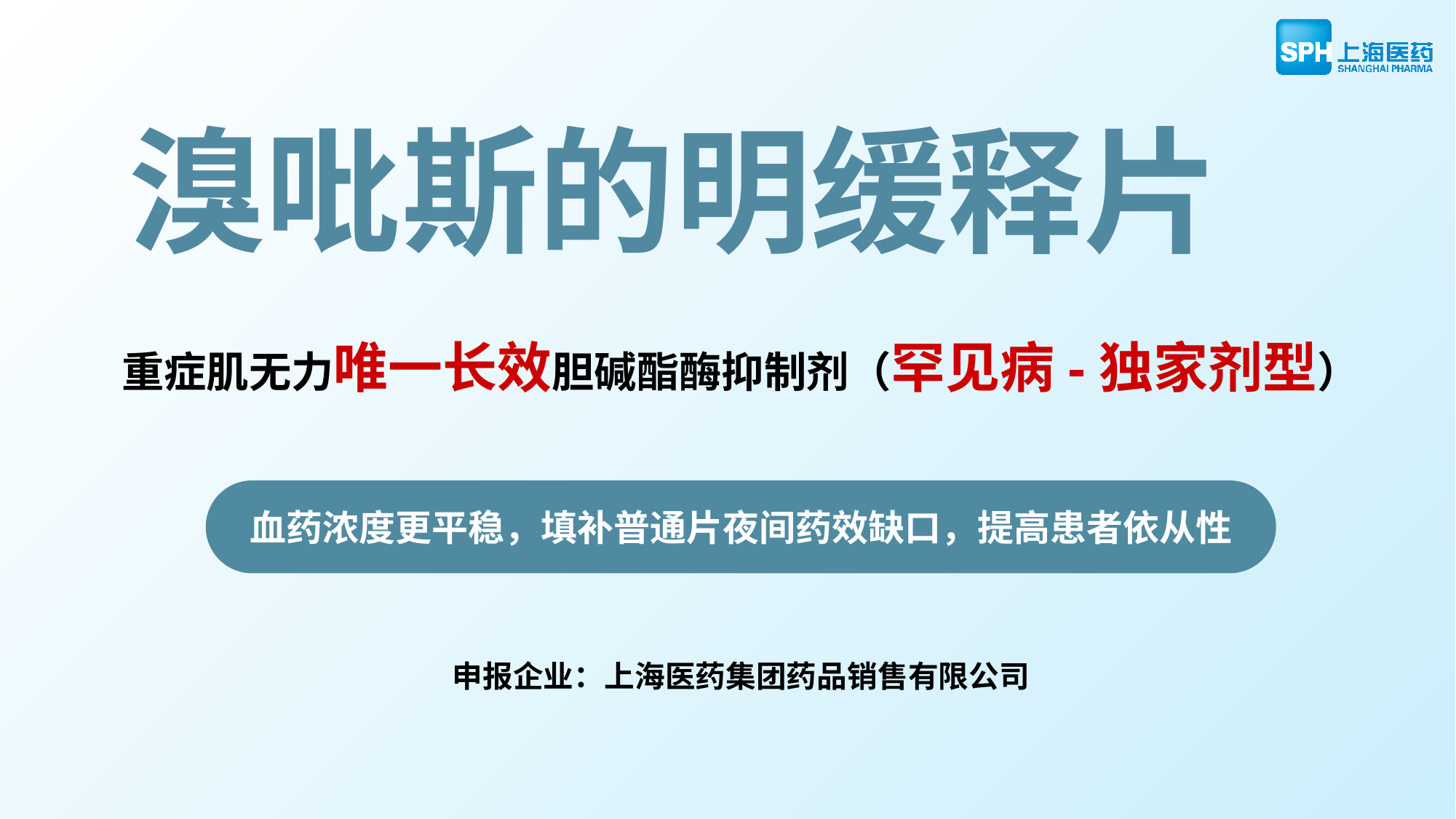

溴吡斯的明缓释片
重症肌无力唯一长效胆碱酯酶抑制剂（罕见病-独家剂型）
血药浓度更平稳，填补普通片夜间药效缺口，提高患者依从性
申报企业：上海医药集团药品销售有限公司